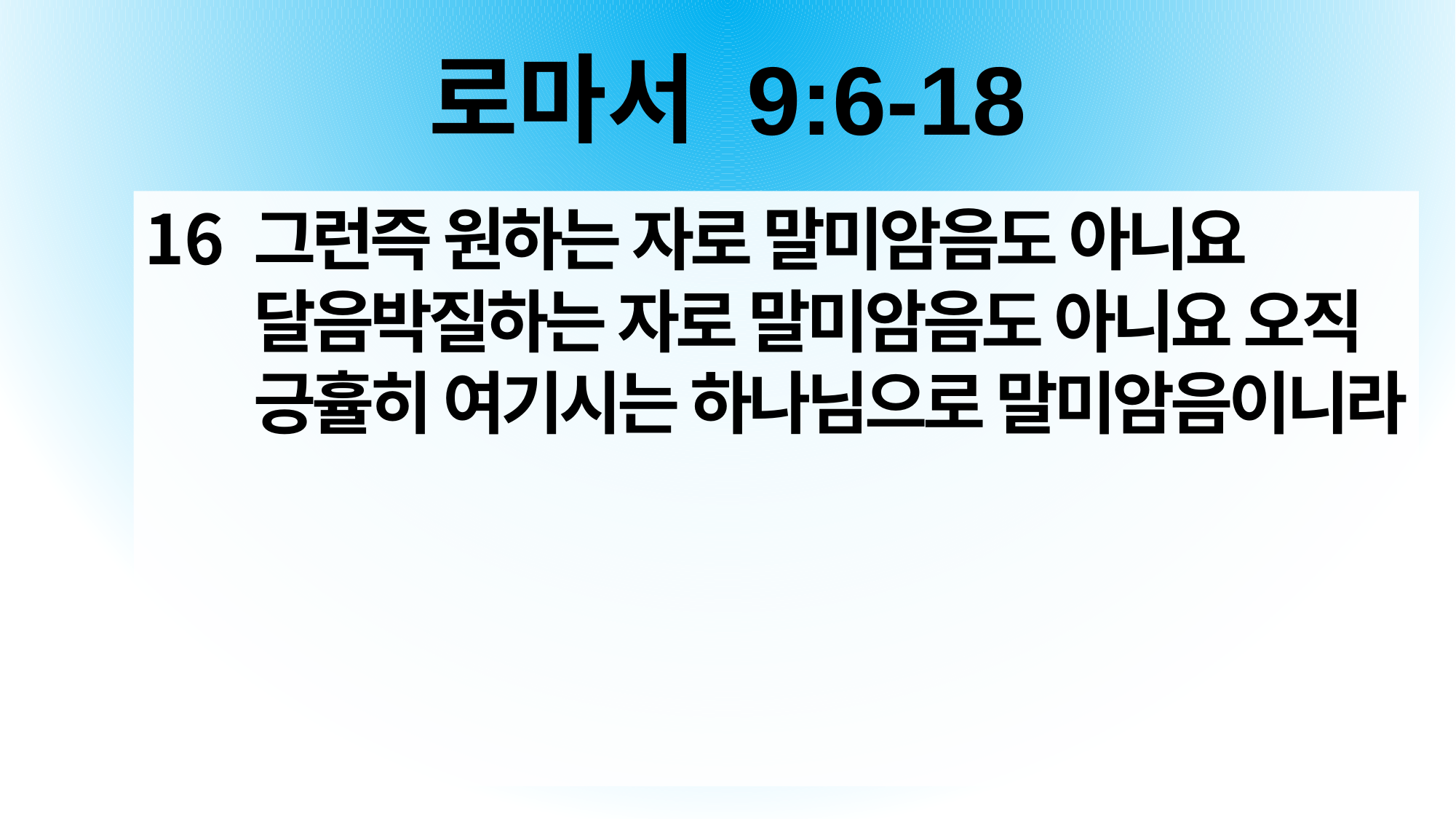

# 로마서 9:6-18
그런즉 원하는 자로 말미암음도 아니요 달음박질하는 자로 말미암음도 아니요 오직 긍휼히 여기시는 하나님으로 말미암음이니라